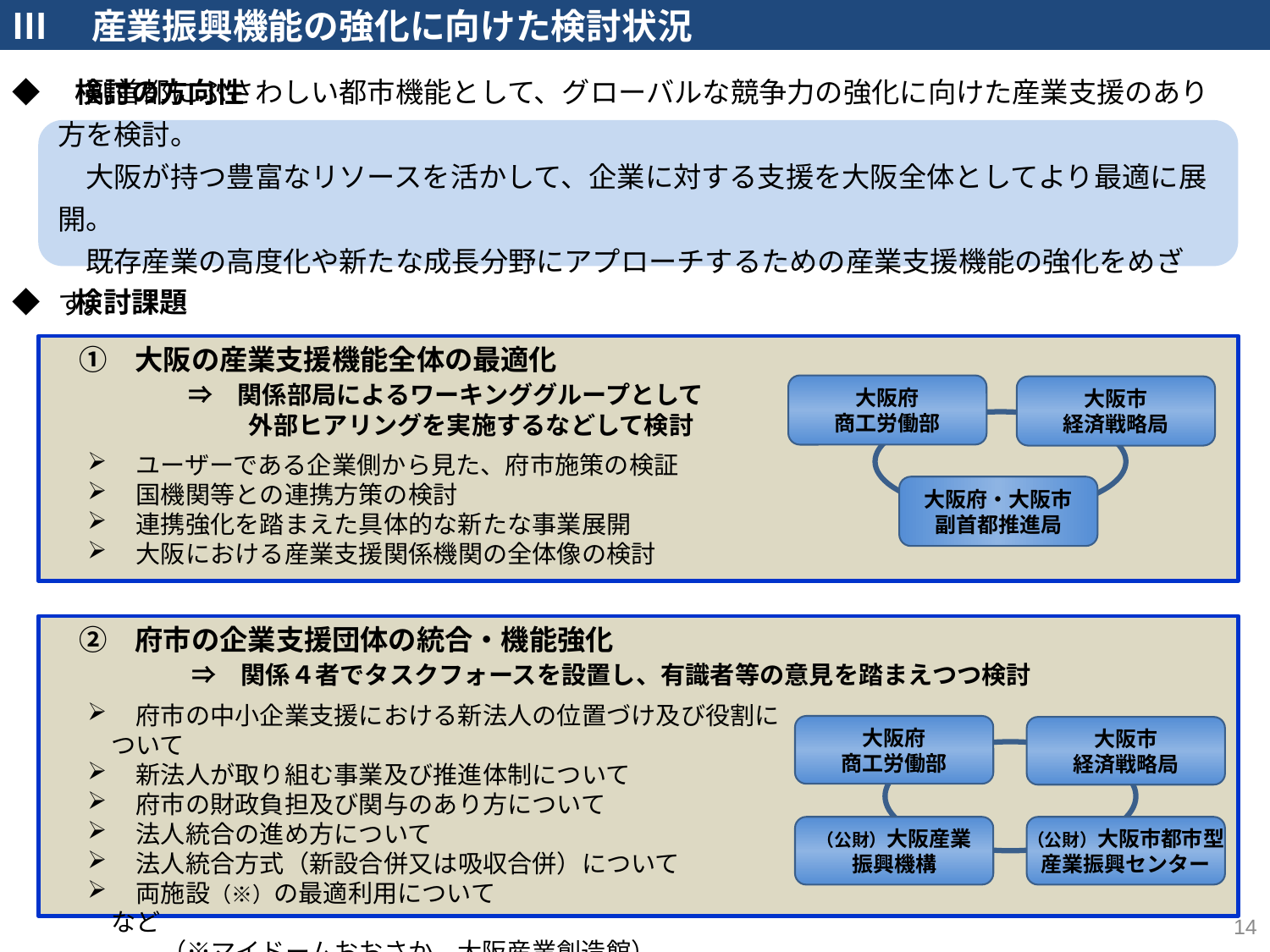

Ⅲ　産業振興機能の強化に向けた検討状況
◆　検討の方向性
　副首都にふさわしい都市機能として、グローバルな競争力の強化に向けた産業支援のあり方を検討。
　大阪が持つ豊富なリソースを活かして、企業に対する支援を大阪全体としてより最適に展開。
　既存産業の高度化や新たな成長分野にアプローチするための産業支援機能の強化をめざす。
◆　検討課題
　①　大阪の産業支援機能全体の最適化
　　　　　⇒　関係部局によるワーキンググループとして
　　　　　　　　外部ヒアリングを実施するなどして検討

大阪府
商工労働部
大阪市
経済戦略局

大阪府・大阪市
副首都推進局
　ユーザーである企業側から見た、府市施策の検証
　国機関等との連携方策の検討
　連携強化を踏まえた具体的な新たな事業展開
　大阪における産業支援関係機関の全体像の検討
　②　府市の企業支援団体の統合・機能強化
　　　　　⇒　関係４者でタスクフォースを設置し、有識者等の意見を踏まえつつ検討

　府市の中小企業支援における新法人の位置づけ及び役割について
　新法人が取り組む事業及び推進体制について
　府市の財政負担及び関与のあり方について
　法人統合の進め方について
　法人統合方式（新設合併又は吸収合併）について
　両施設（※）の最適利用について　　　　　　　　　　　　など
　　　（※マイドームおおさか、大阪産業創造館）
大阪府
商工労働部
大阪市
経済戦略局

（公財）大阪産業
振興機構
（公財）大阪市都市型
産業振興センター
14